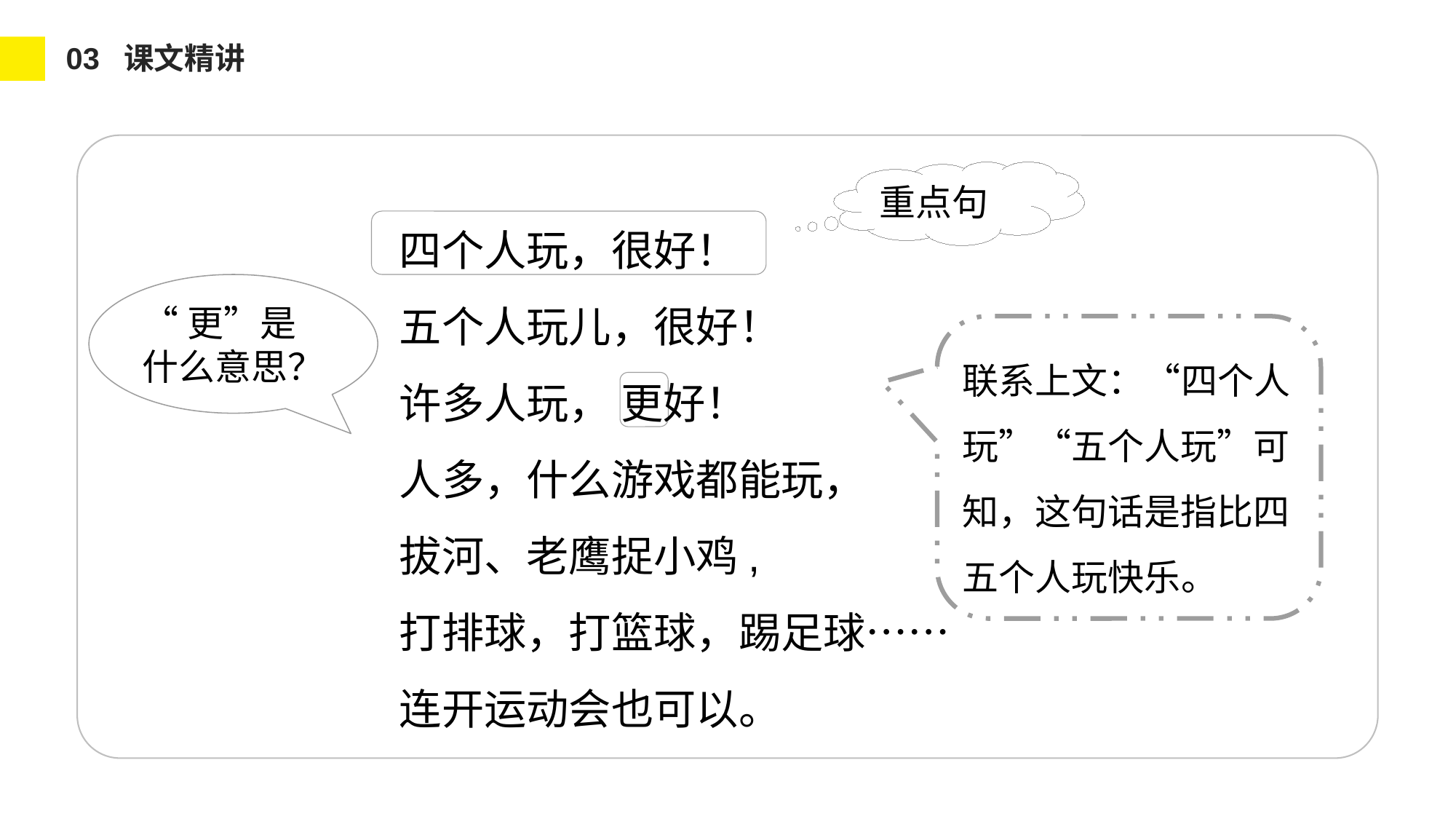

03  课文精讲

重点句
四个人玩，很好！
五个人玩儿，很好！
许多人玩， 更好！
人多，什么游戏都能玩，
拔河、老鹰捉小鸡,
打排球，打篮球，踢足球……
连开运动会也可以。

“更”是什么意思？
联系上文：“四个人玩”“五个人玩”可知，这句话是指比四五个人玩快乐。